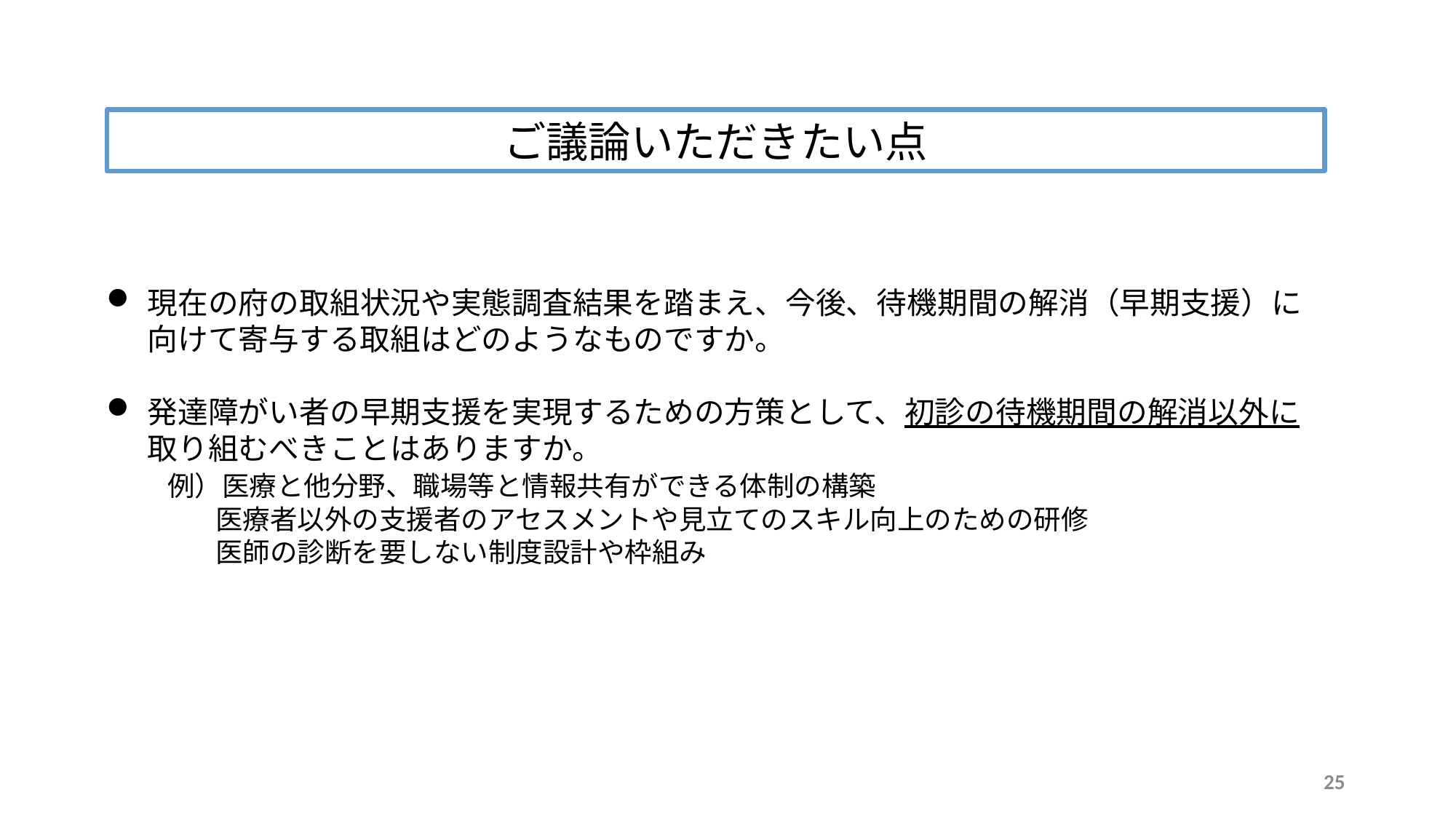

ご議論いただきたい点
現在の府の取組状況や実態調査結果を踏まえ、今後、待機期間の解消（早期支援）に向けて寄与する取組はどのようなものですか。

発達障がい者の早期支援を実現するための方策として、初診の待機期間の解消以外に取り組むべきことはありますか。
　　例）医療と他分野、職場等と情報共有ができる体制の構築
　　　　医療者以外の支援者のアセスメントや見立てのスキル向上のための研修
　　　　医師の診断を要しない制度設計や枠組み
25